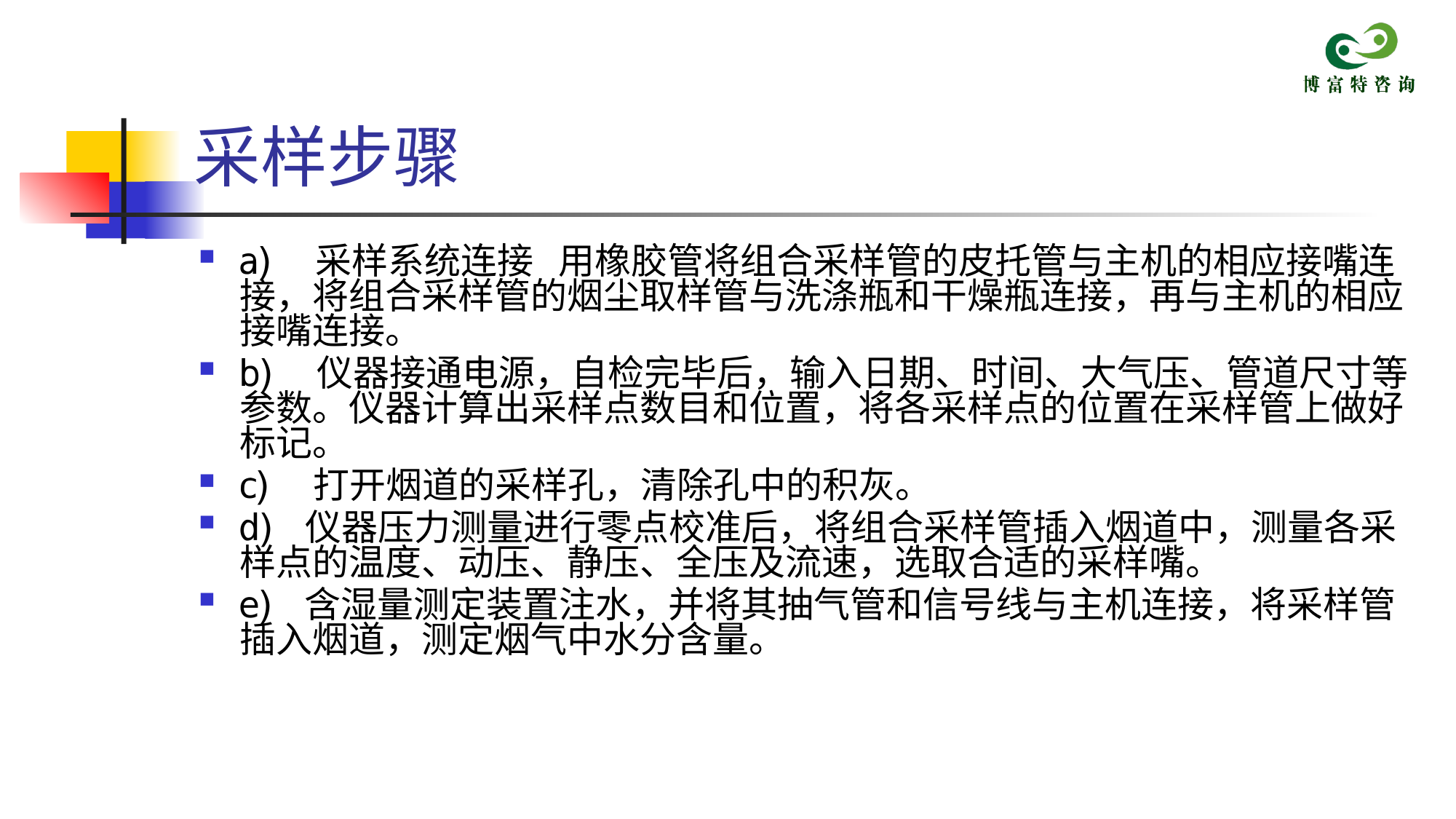

# 采样步骤
a)   采样系统连接   用橡胶管将组合采样管的皮托管与主机的相应接嘴连接，将组合采样管的烟尘取样管与洗涤瓶和干燥瓶连接，再与主机的相应接嘴连接。
b)   仪器接通电源，自检完毕后，输入日期、时间、大气压、管道尺寸等参数。仪器计算出采样点数目和位置，将各采样点的位置在采样管上做好标记。
c)   打开烟道的采样孔，清除孔中的积灰。
d)  仪器压力测量进行零点校准后，将组合采样管插入烟道中，测量各采样点的温度、动压、静压、全压及流速，选取合适的采样嘴。
e)  含湿量测定装置注水，并将其抽气管和信号线与主机连接，将采样管插入烟道，测定烟气中水分含量。